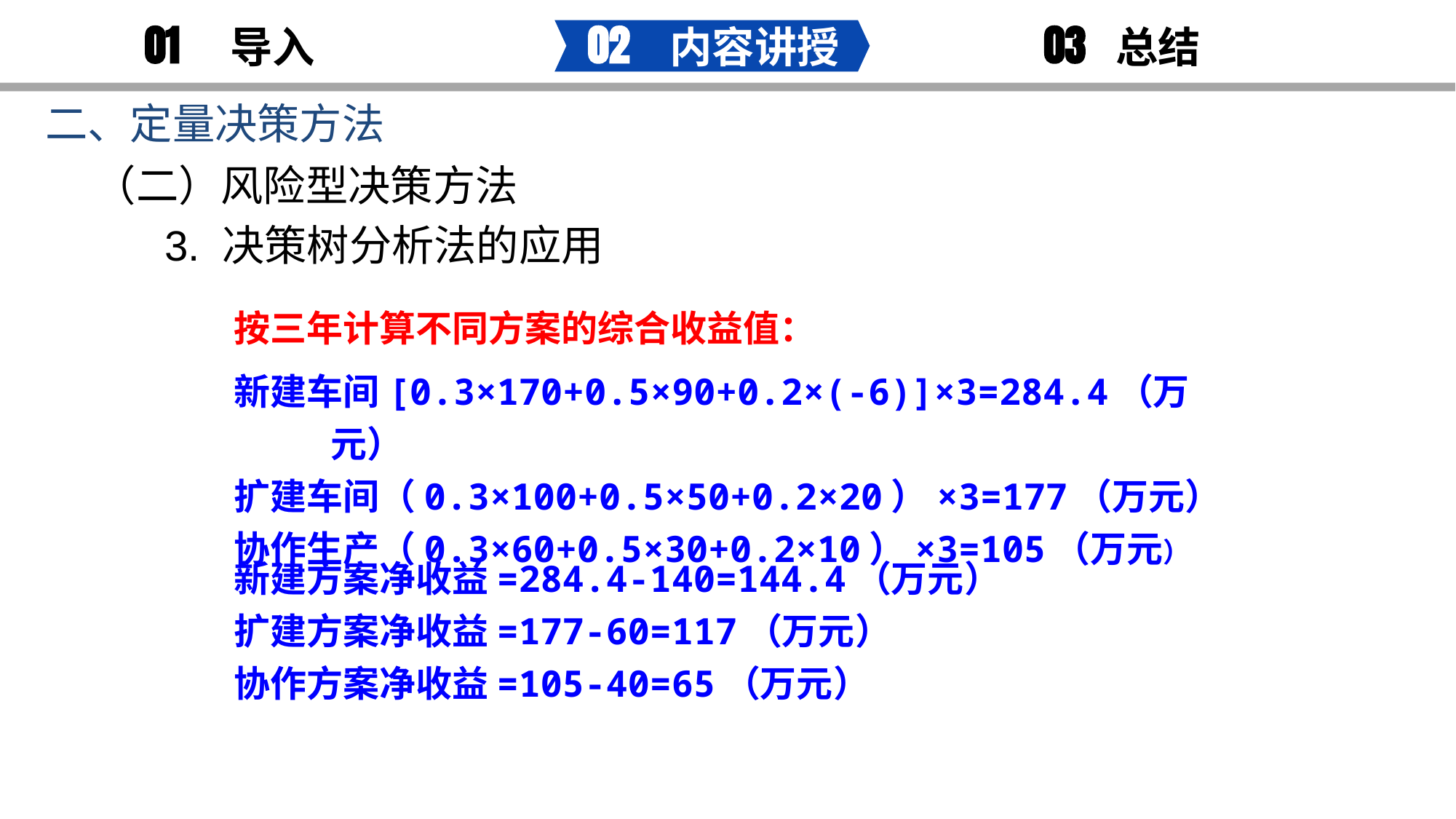

02   内容讲授
03  总结
01    导入

二、定量决策方法
明 年 工 作 计 划
（二）风险型决策方法
      3. 决策树分析法的应用
按三年计算不同方案的综合收益值：
新建车间[0.3×170+0.5×90+0.2×(-6)]×3=284.4（万元）
扩建车间（0.3×100+0.5×50+0.2×20）×3=177（万元）
协作生产（0.3×60+0.5×30+0.2×10）×3=105（万元）
新建方案净收益=284.4-140=144.4（万元）
扩建方案净收益=177-60=117（万元）
协作方案净收益=105-40=65（万元）